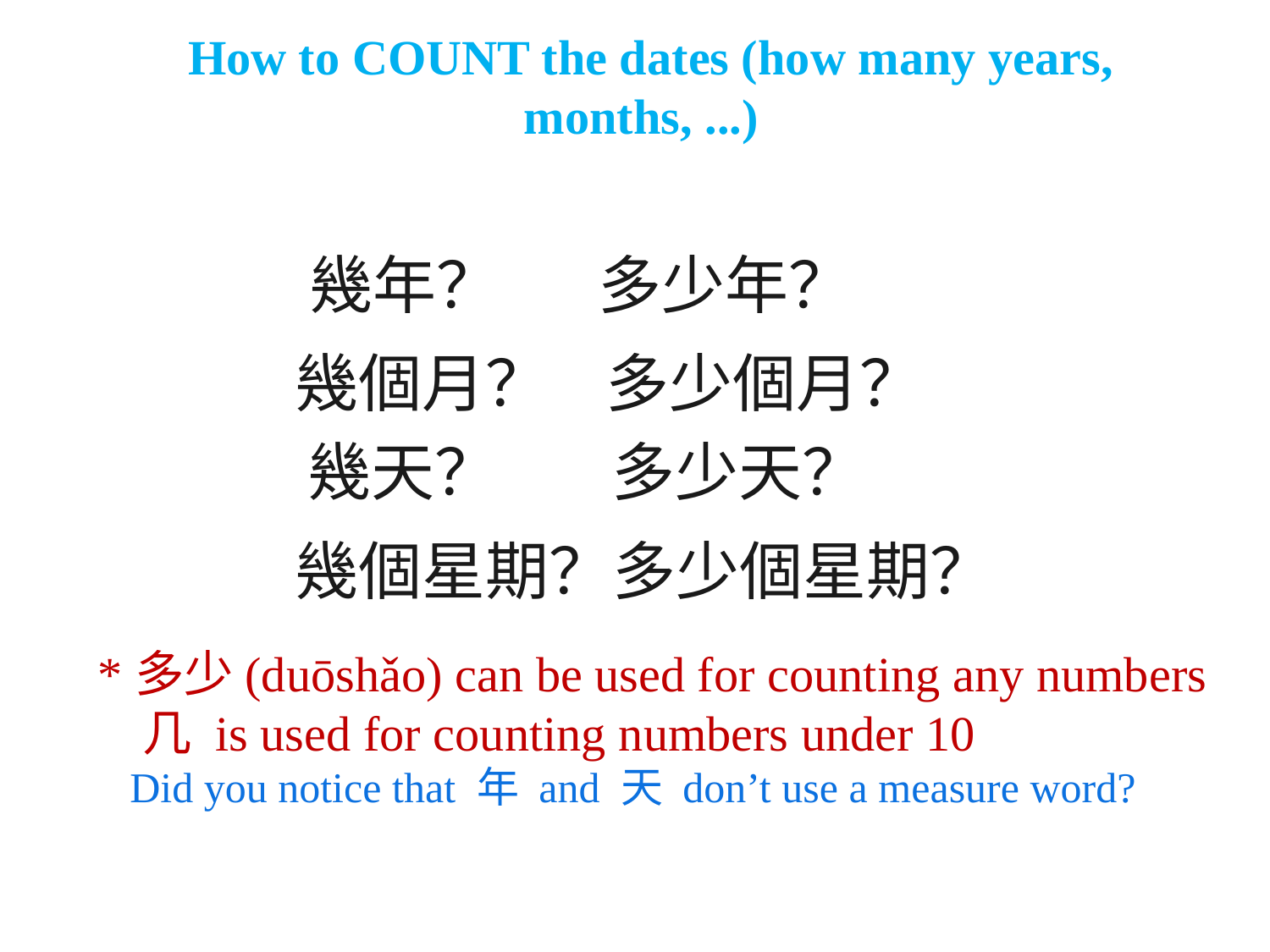

# How to COUNT the dates (how many years, months, ...)
幾年？       多少年？
幾個月？    多少個月？
幾天？        多少天？
幾個星期？多少個星期？
*多少(duōshǎo) can be used for counting any numbers
   几 is used for counting numbers under 10
   Did you notice that 年 and 天 don’t use a measure word?